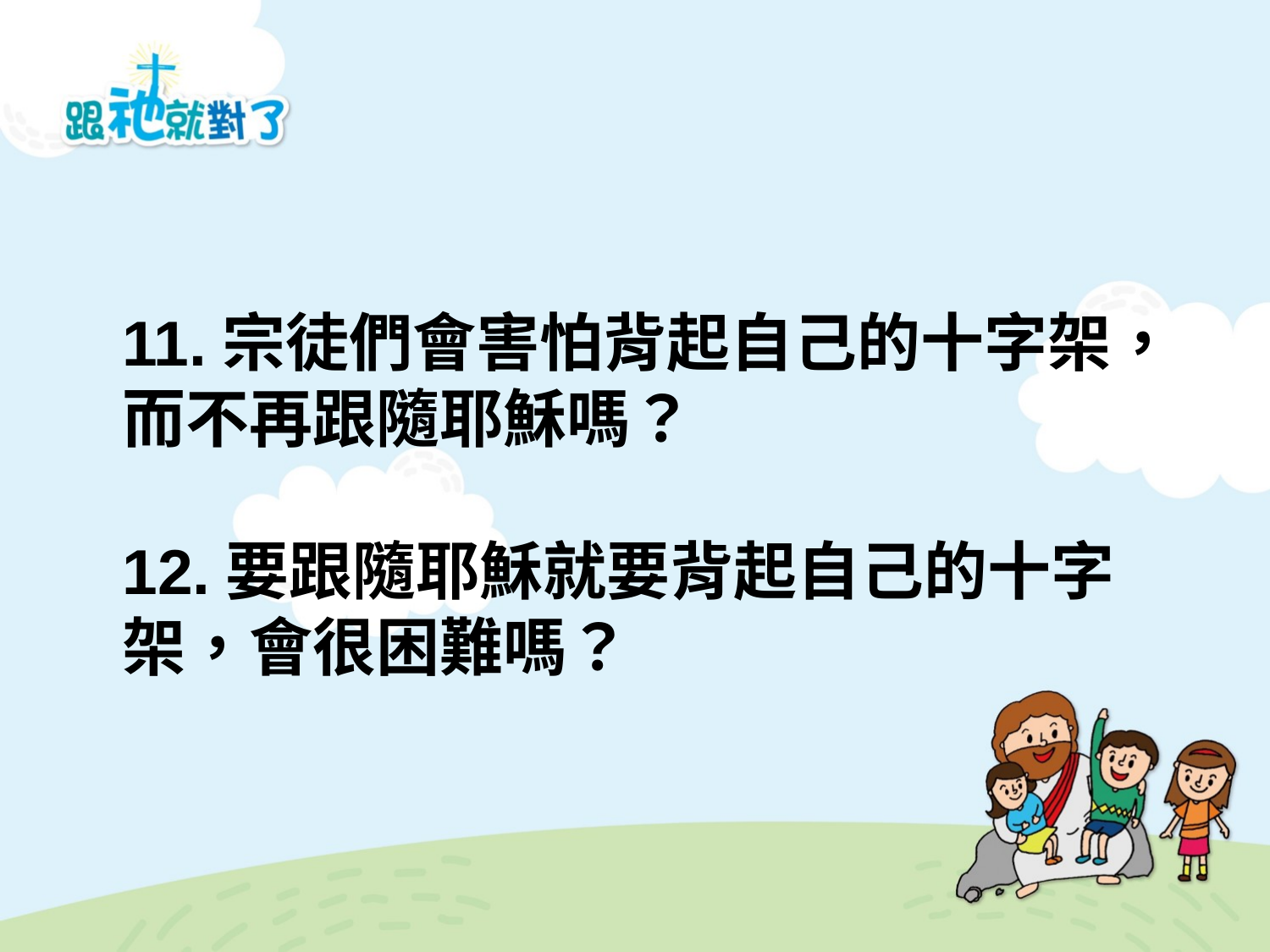

11.宗徒們會害怕背起自己的十字架，而不再跟隨耶穌嗎？

12.要跟隨耶穌就要背起自己的十字架，會很困難嗎？